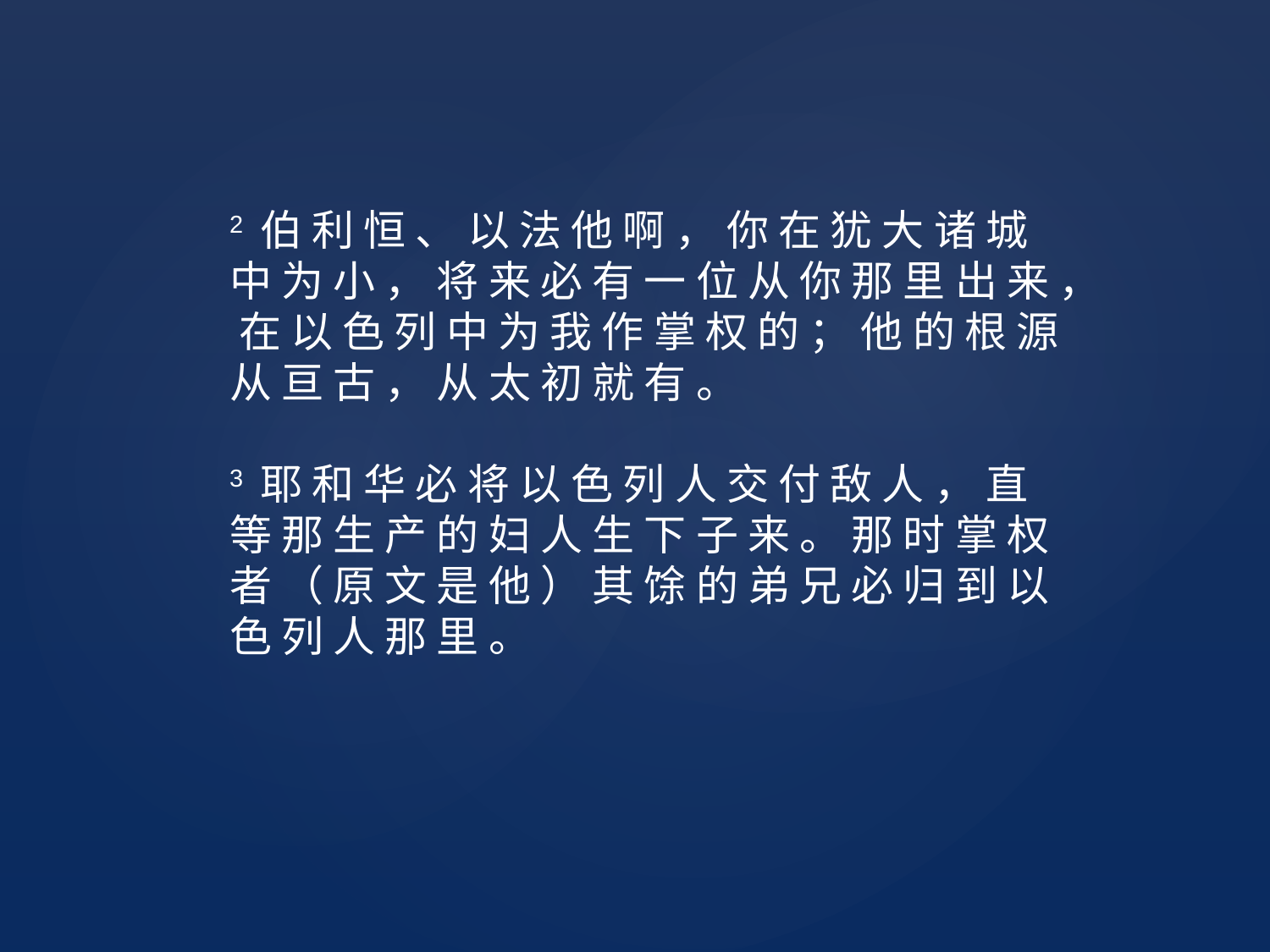

2 伯 利 恒 、 以 法 他 啊 ， 你 在 犹 大 诸 城 中 为 小 ， 将 来 必 有 一 位 从 你 那 里 出 来 ， 在 以 色 列 中 为 我 作 掌 权 的 ； 他 的 根 源 从 亘 古 ， 从 太 初 就 有 。

3 耶 和 华 必 将 以 色 列 人 交 付 敌 人 ， 直 等 那 生 产 的 妇 人 生 下 子 来 。 那 时 掌 权 者 （ 原 文 是 他 ） 其 馀 的 弟 兄 必 归 到 以 色 列 人 那 里 。